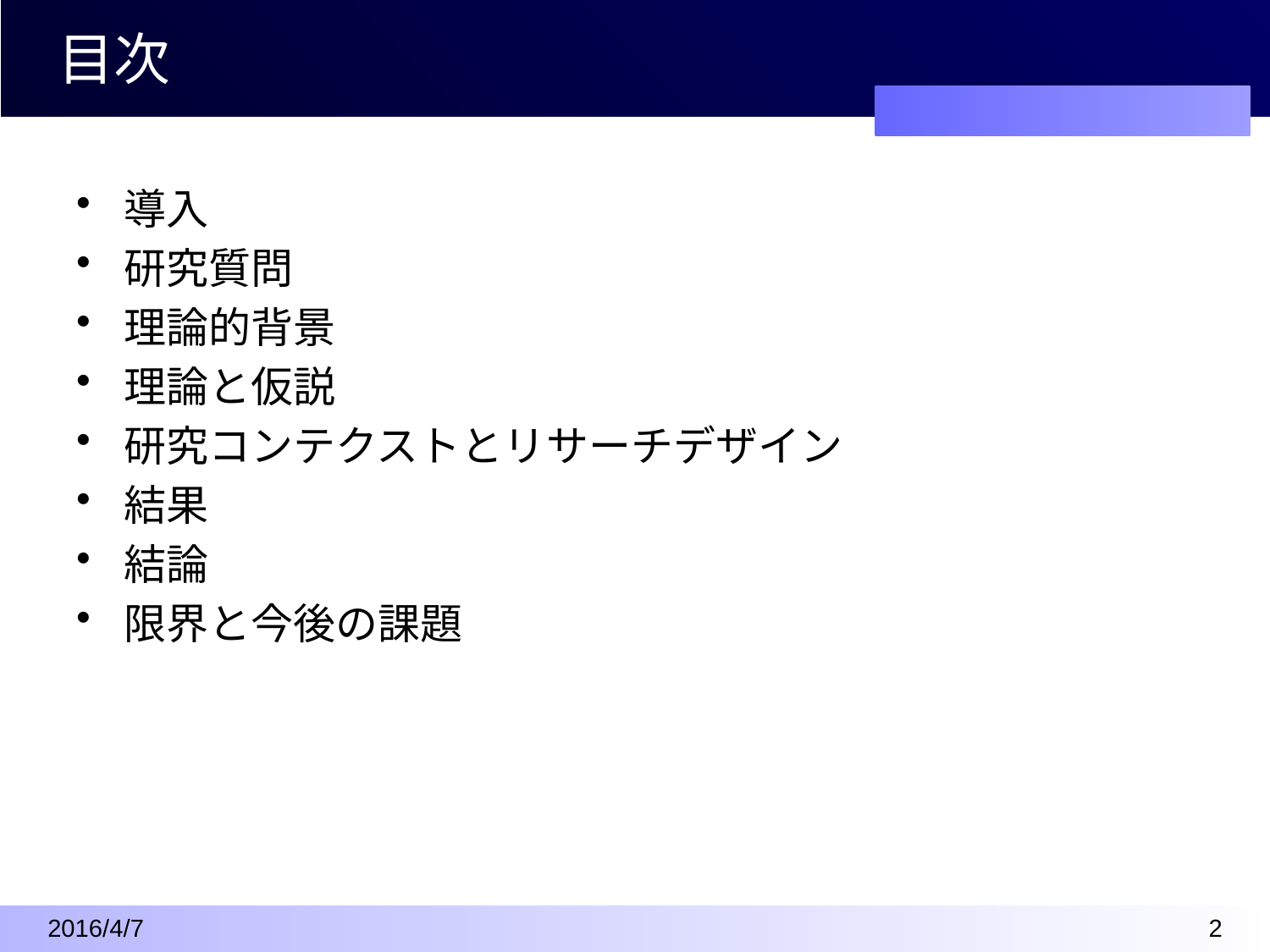

# 目次
導入
研究質問
理論的背景
理論と仮説
研究コンテクストとリサーチデザイン
結果
結論
限界と今後の課題

2016/4/7
2